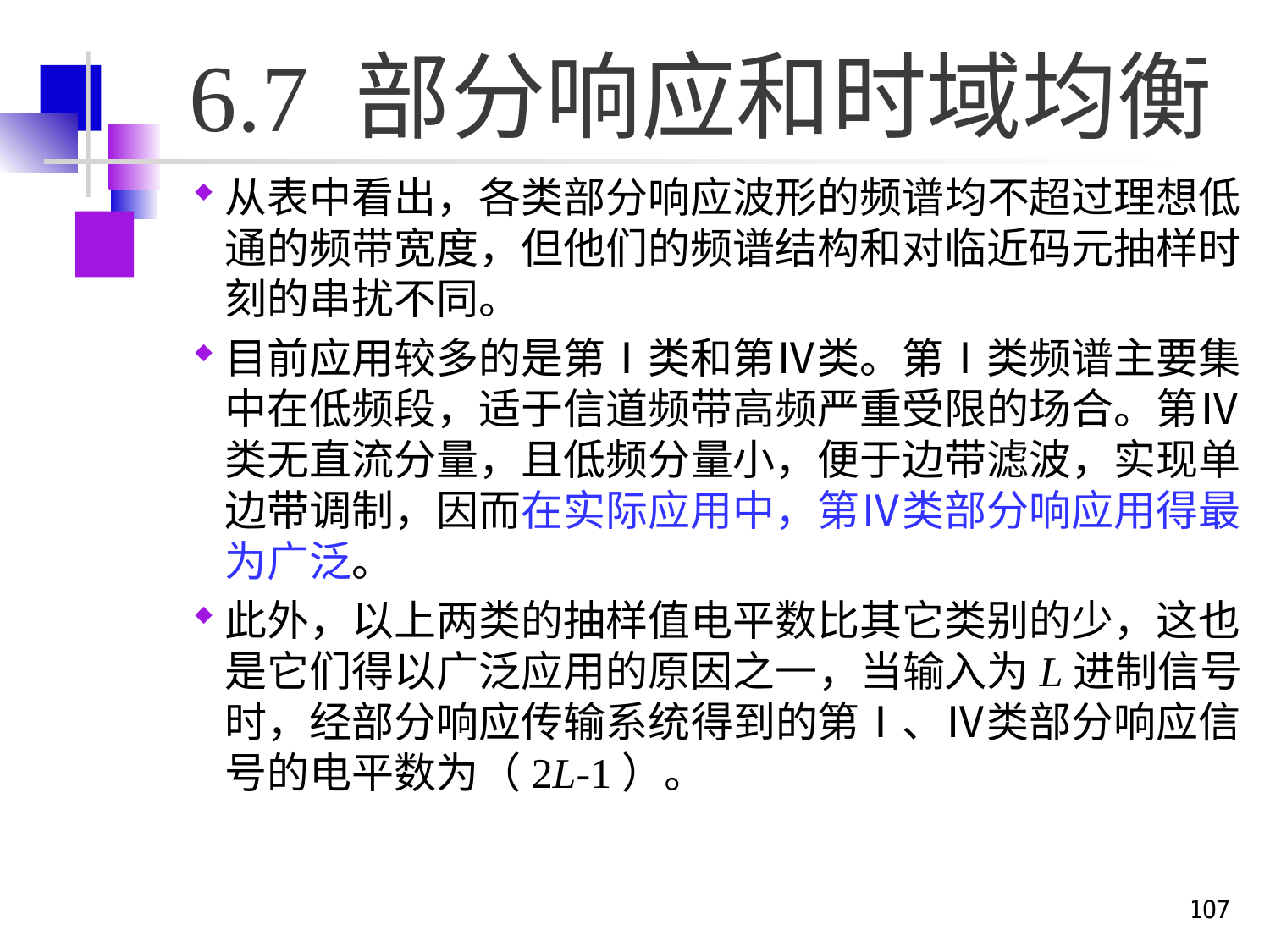

# 6.7 部分响应和时域均衡
从表中看出，各类部分响应波形的频谱均不超过理想低通的频带宽度，但他们的频谱结构和对临近码元抽样时刻的串扰不同。
目前应用较多的是第Ⅰ类和第Ⅳ类。第Ⅰ类频谱主要集中在低频段，适于信道频带高频严重受限的场合。第Ⅳ类无直流分量，且低频分量小，便于边带滤波，实现单边带调制，因而在实际应用中，第Ⅳ类部分响应用得最为广泛。
此外，以上两类的抽样值电平数比其它类别的少，这也是它们得以广泛应用的原因之一，当输入为L进制信号时，经部分响应传输系统得到的第Ⅰ、Ⅳ类部分响应信号的电平数为（2L-1）。
107